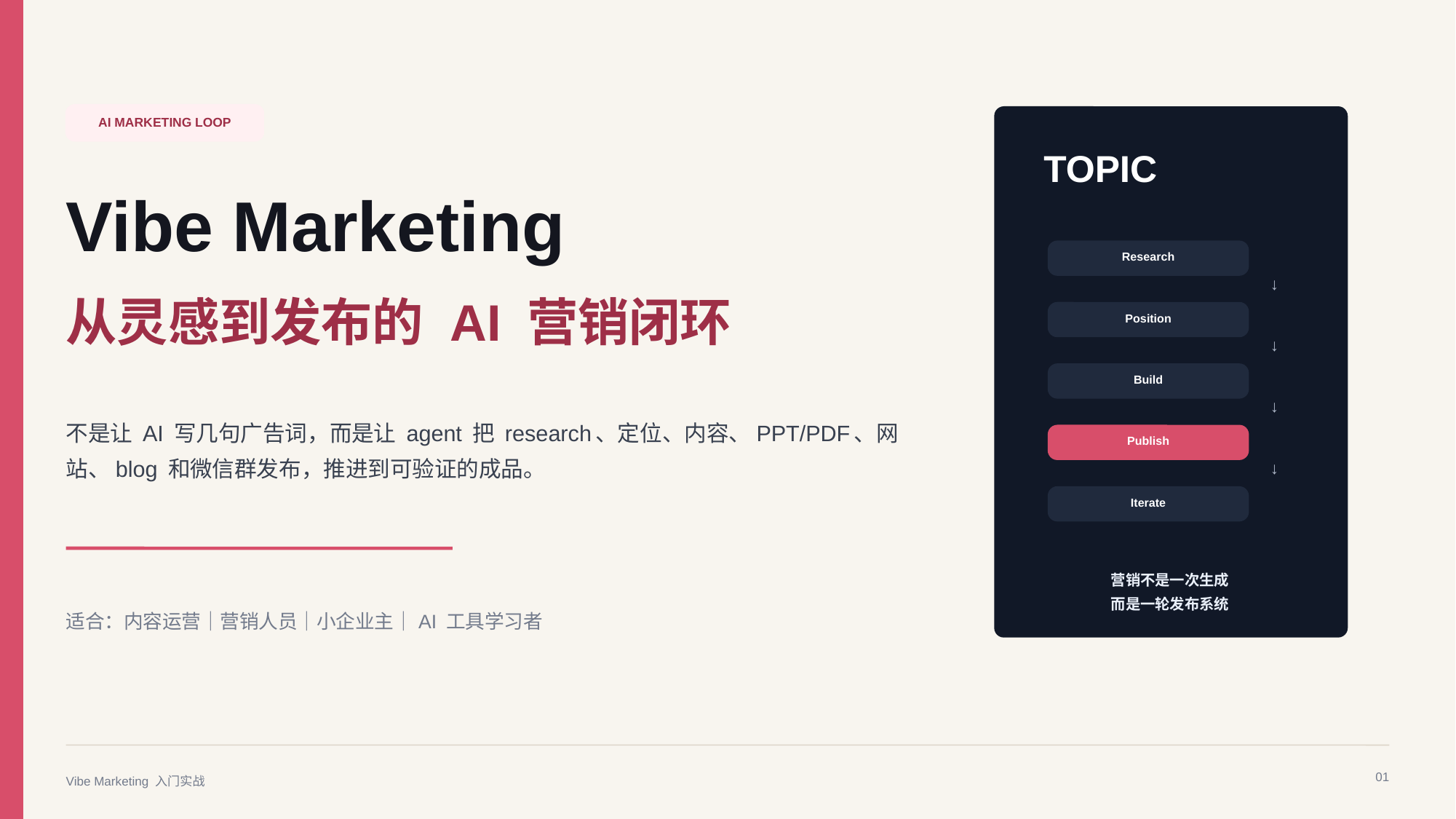

AI MARKETING LOOP
TOPIC
Vibe Marketing

Research
↓
从灵感到发布的 AI 营销闭环

Position
↓

Build
↓
不是让 AI 写几句广告词，而是让 agent 把 research、定位、内容、PPT/PDF、网站、blog 和微信群发布，推进到可验证的成品。

Publish
↓

Iterate

营销不是一次生成
而是一轮发布系统
适合：内容运营｜营销人员｜小企业主｜AI 工具学习者

Vibe Marketing 入门实战
01